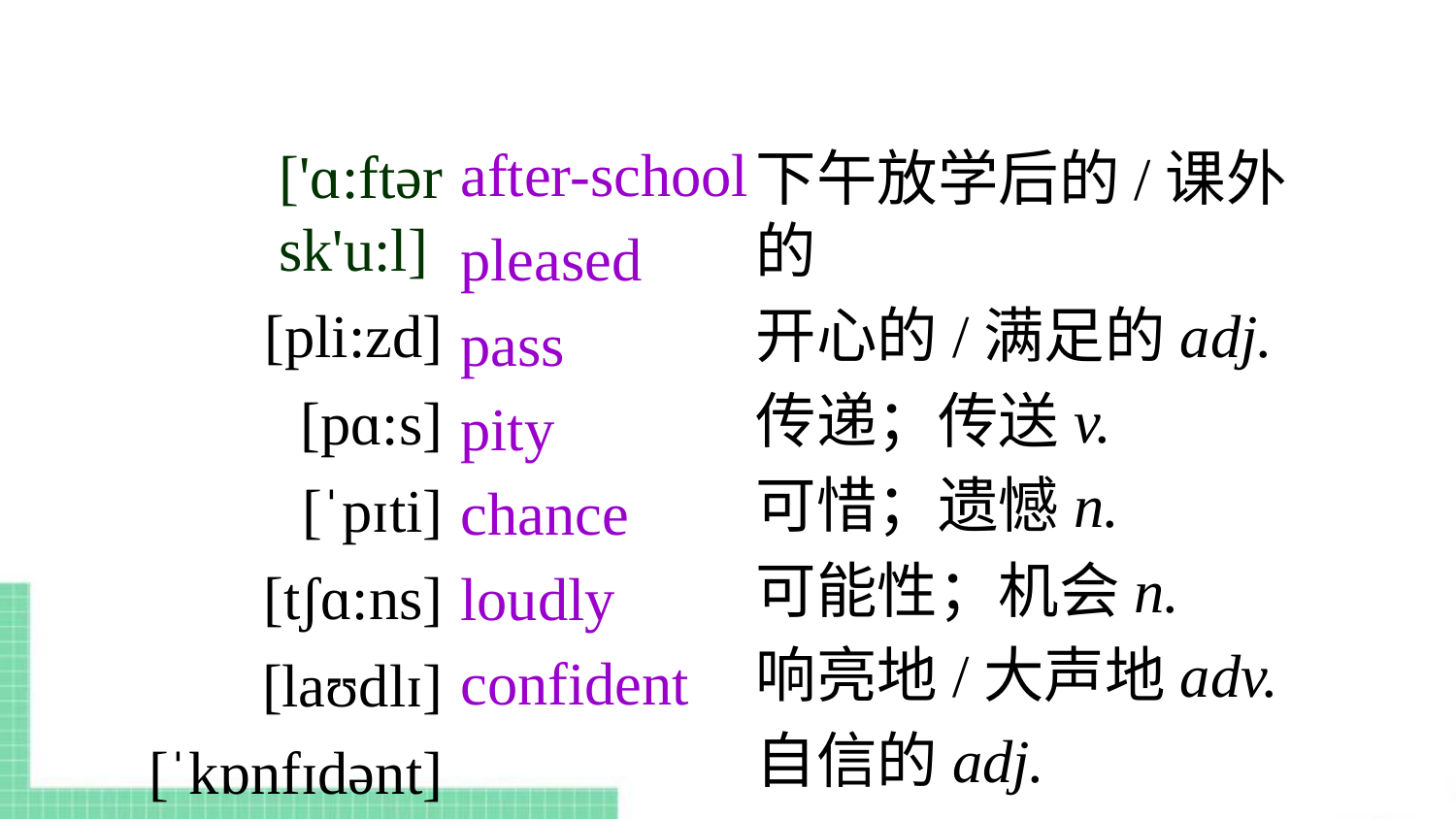

after-school
pleased
pass
pity
chance
loudly
confident
['ɑ:ftər sk'u:l]
[pli:zd]
[pɑ:s]
[ˈpɪti]
[tʃɑ:ns]
[laʊdlɪ]
[ˈkɒnfɪdənt]
下午放学后的/课外的
开心的/满足的adj.
传递；传送v.
可惜；遗憾n.
可能性；机会n.
响亮地/大声地adv.
自信的adj.